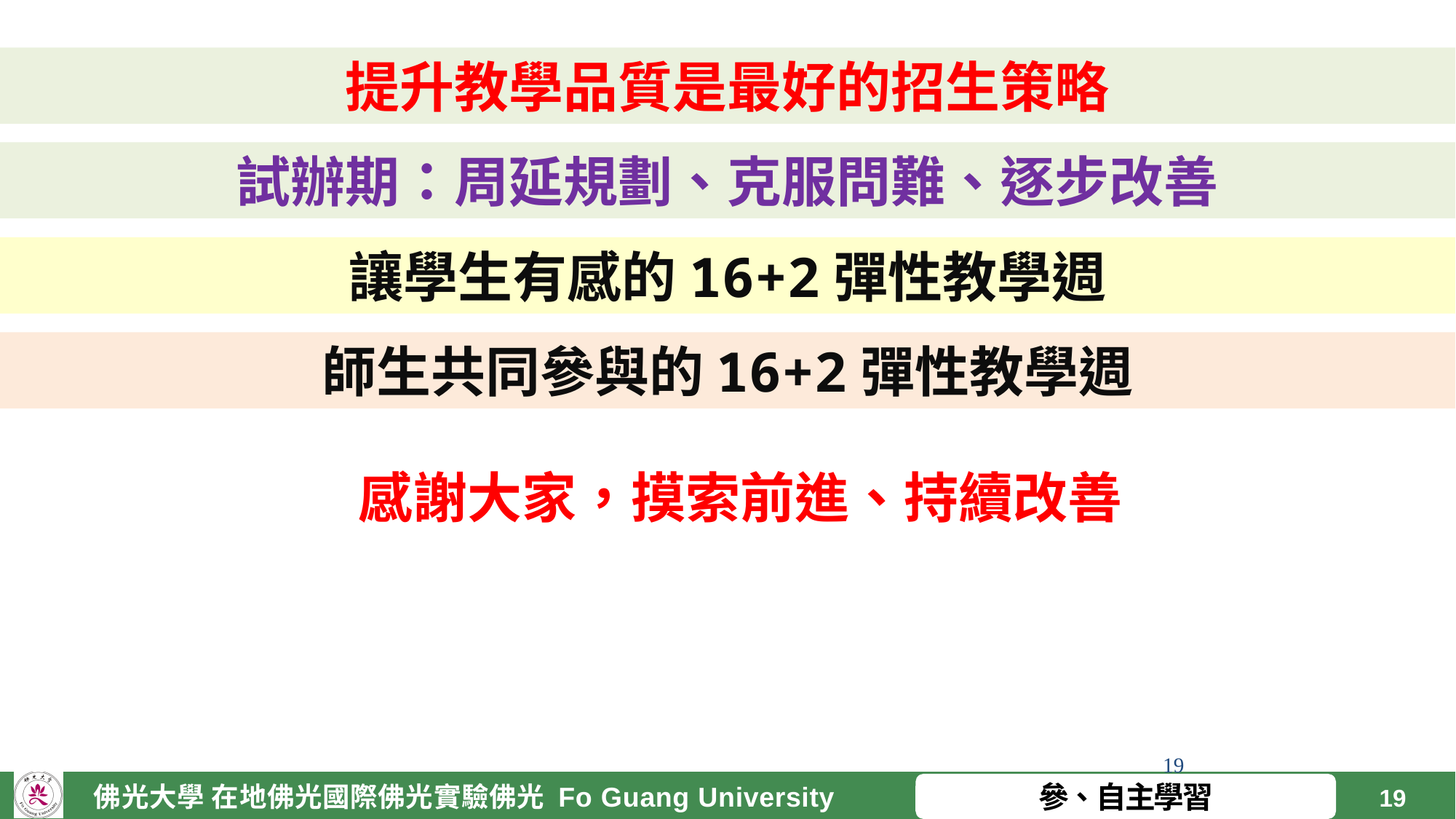

提升教學品質是最好的招生策略
試辦期：周延規劃、克服問難、逐步改善
讓學生有感的16+2彈性教學週
師生共同參與的16+2彈性教學週
感謝大家，摸索前進、持續改善
19